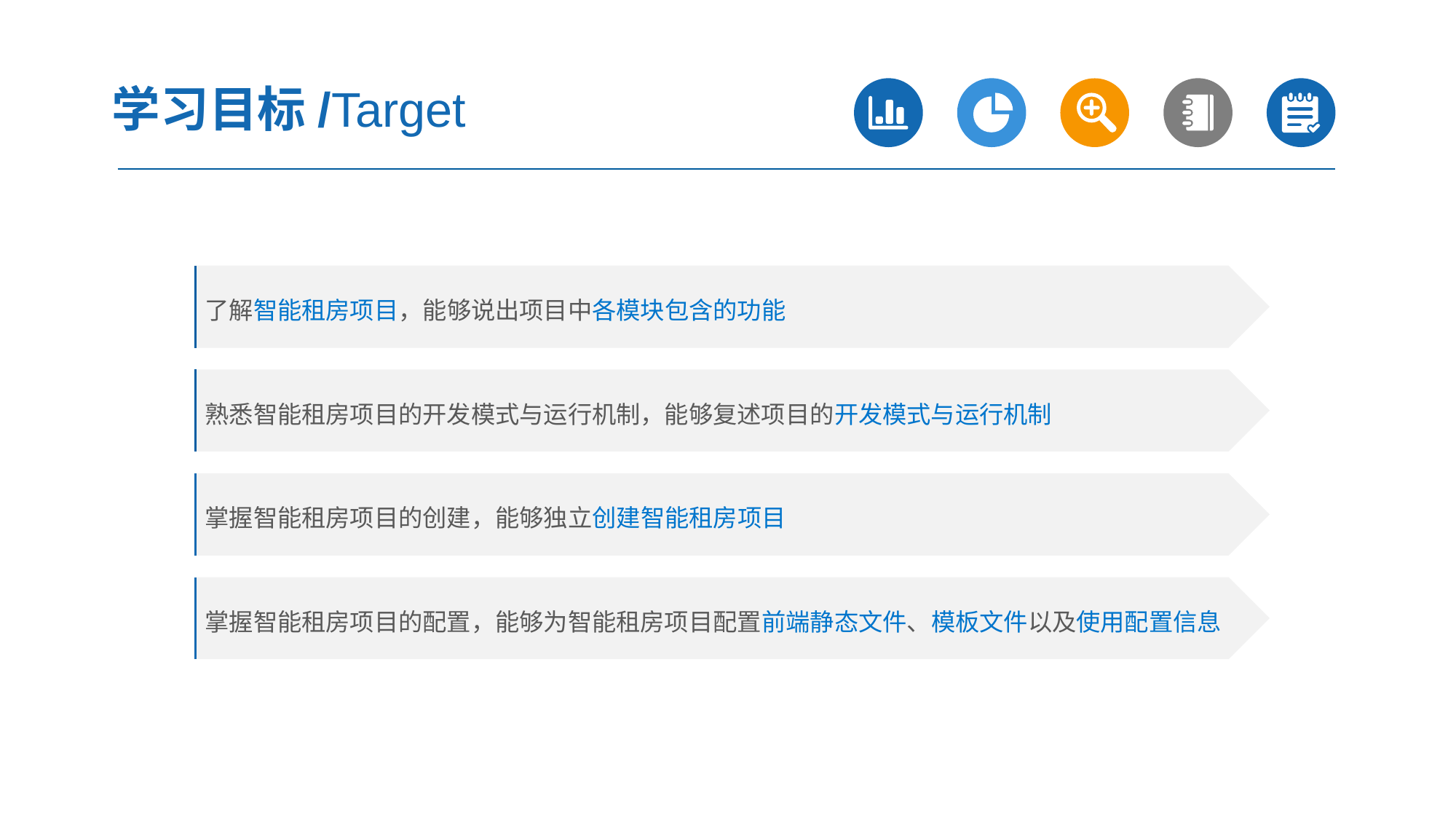

学习目标/Target
了解智能租房项目，能够说出项目中各模块包含的功能

熟悉智能租房项目的开发模式与运行机制，能够复述项目的开发模式与运行机制

掌握智能租房项目的创建，能够独立创建智能租房项目

掌握智能租房项目的配置，能够为智能租房项目配置前端静态文件、模板文件以及使用配置信息